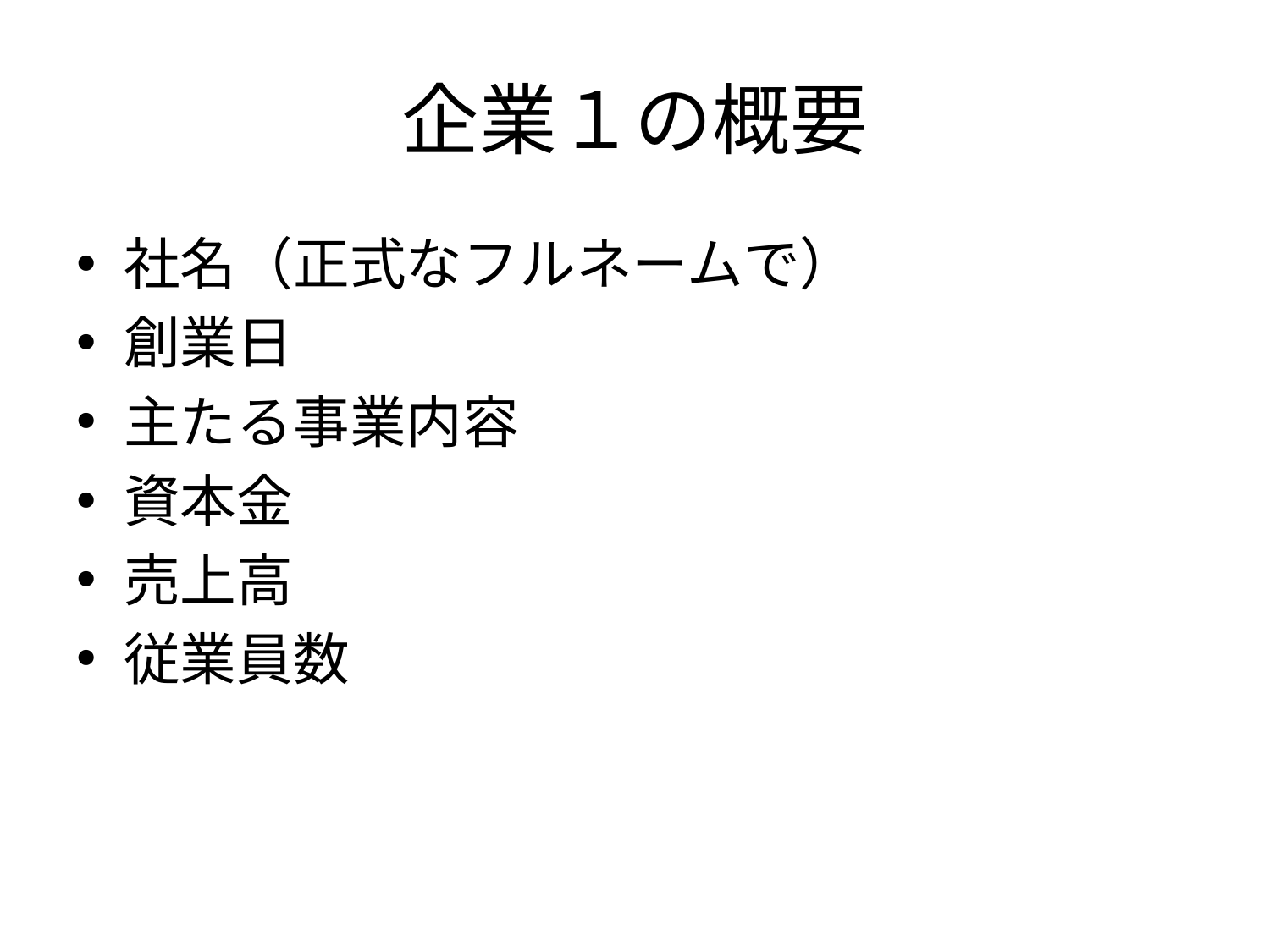

# 企業１の概要
社名（正式なフルネームで）
創業日
主たる事業内容
資本金
売上高
従業員数